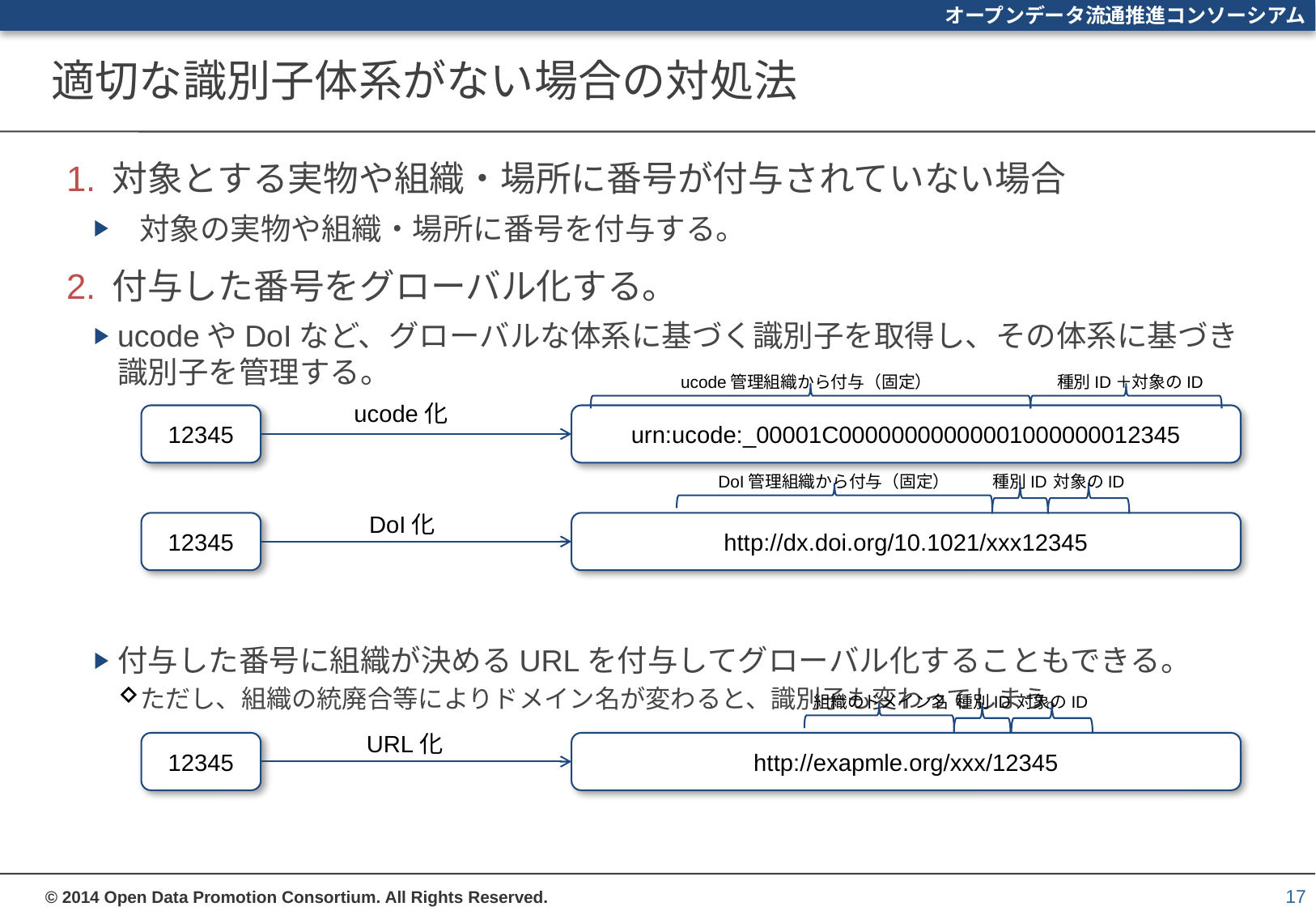

# 適切な識別子体系がない場合の対処法
対象とする実物や組織・場所に番号が付与されていない場合
対象の実物や組織・場所に番号を付与する。
付与した番号をグローバル化する。
ucodeやDoIなど、グローバルな体系に基づく識別子を取得し、その体系に基づき識別子を管理する。

付与した番号に組織が決めるURLを付与してグローバル化することもできる。
ただし、組織の統廃合等によりドメイン名が変わると、識別子も変わってしまう。

ucode管理組織から付与（固定）
種別ID＋対象のID
ucode化
12345
urn:ucode:_00001C00000000000001000000012345

DoI管理組織から付与（固定）
種別ID
対象のID

DoI化
12345
http://dx.doi.org/10.1021/xxx12345

組織のドメイン名
種別ID
対象のID

URL化
12345
http://exapmle.org/xxx/12345
17